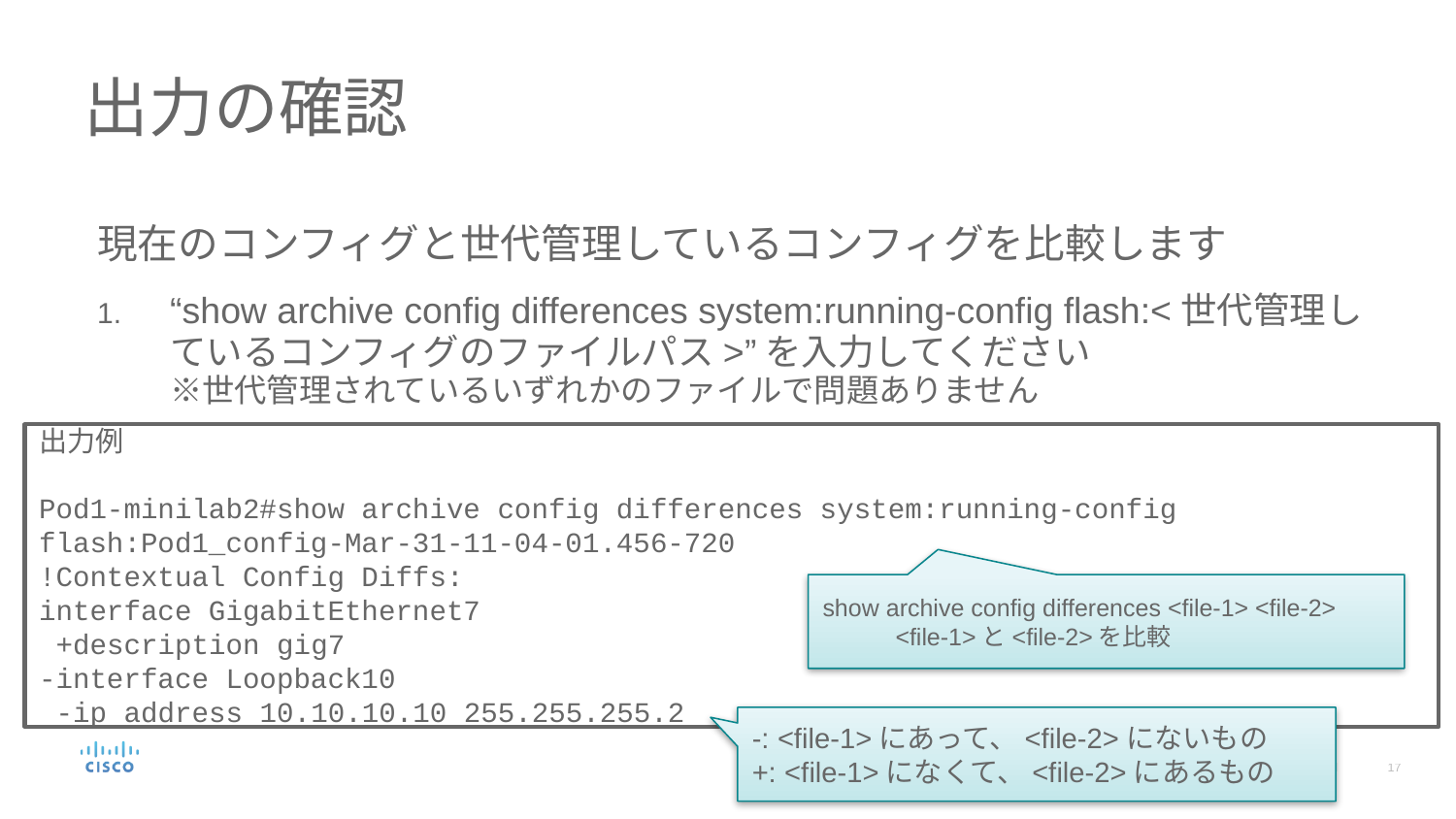

# 出力の確認
現在のコンフィグと世代管理しているコンフィグを比較します
“show archive config differences system:running-config flash:<世代管理しているコンフィグのファイルパス>”を入力してください
※世代管理されているいずれかのファイルで問題ありません
出力例

Pod1-minilab2#show archive config differences system:running-config flash:Pod1_config-Mar-31-11-04-01.456-720
!Contextual Config Diffs:
interface GigabitEthernet7
 +description gig7
-interface Loopback10
 -ip address 10.10.10.10 255.255.255.2
show archive config differences <file-1> <file-2>
<file-1>と<file-2>を比較
-: <file-1>にあって、<file-2>にないもの
+: <file-1>になくて、<file-2>にあるもの